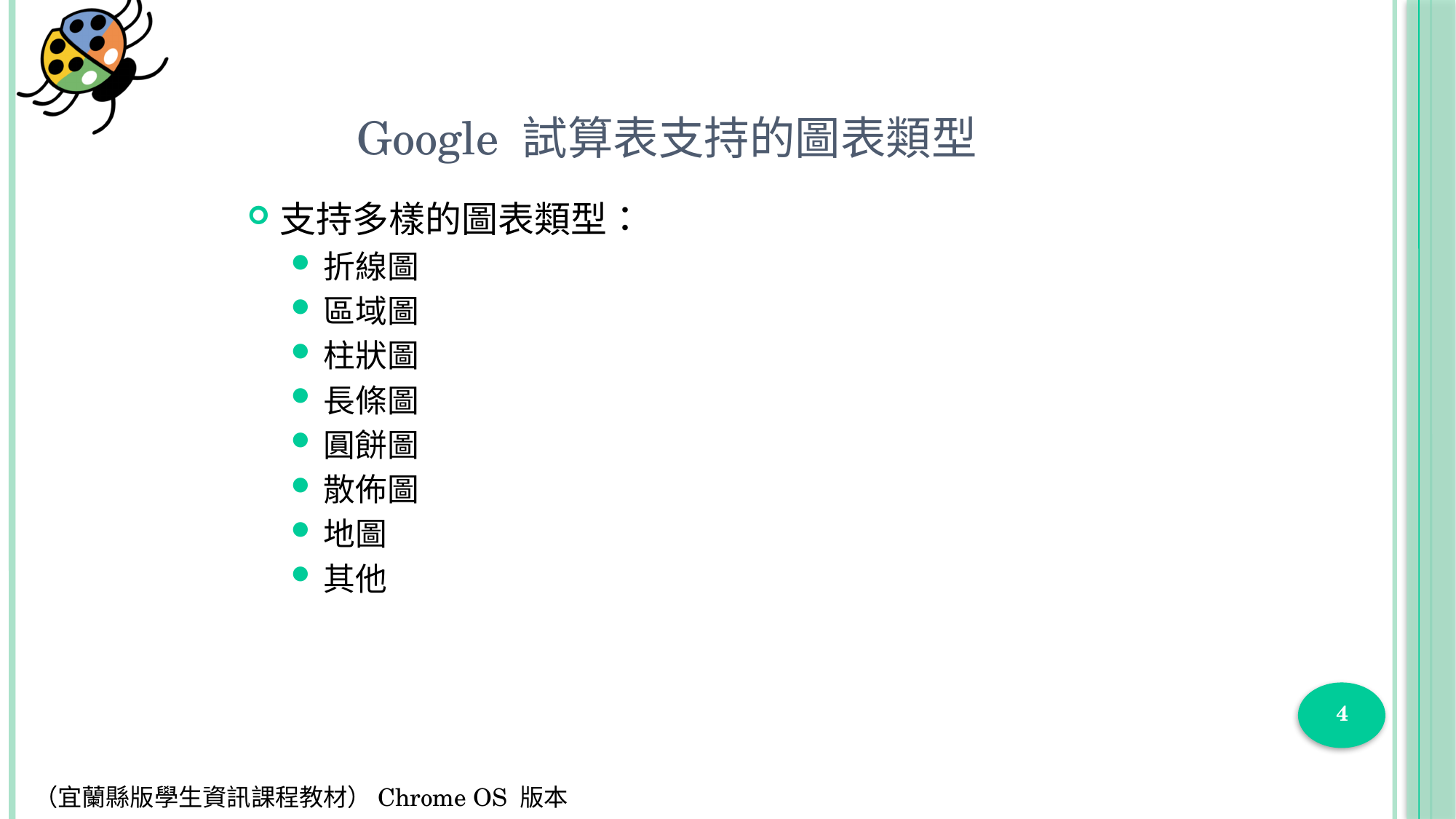

# Google 試算表支持的圖表類型
支持多樣的圖表類型：
折線圖
區域圖
柱狀圖
長條圖
圓餅圖
散佈圖
地圖
其他

4